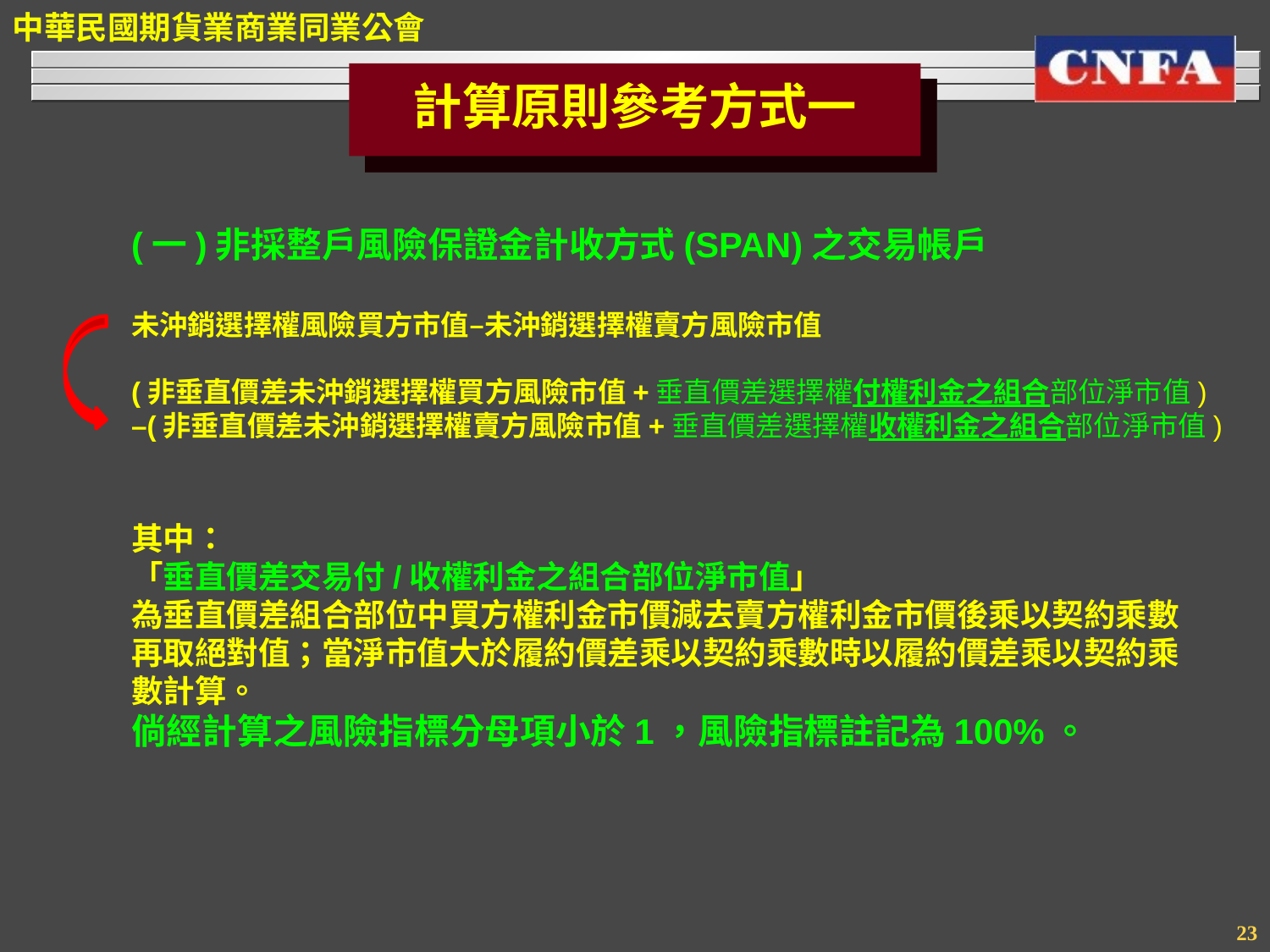

計算原則參考方式一
(一)非採整戶風險保證金計收方式(SPAN)之交易帳戶

未沖銷選擇權風險買方市值–未沖銷選擇權賣方風險市值

(非垂直價差未沖銷選擇權買方風險市值+垂直價差選擇權付權利金之組合部位淨市值)
–(非垂直價差未沖銷選擇權賣方風險市值+垂直價差選擇權收權利金之組合部位淨市值)

其中：
「垂直價差交易付/收權利金之組合部位淨市值」
為垂直價差組合部位中買方權利金市價減去賣方權利金市價後乘以契約乘數
再取絕對值；當淨市值大於履約價差乘以契約乘數時以履約價差乘以契約乘
數計算。
倘經計算之風險指標分母項小於1，風險指標註記為100%。